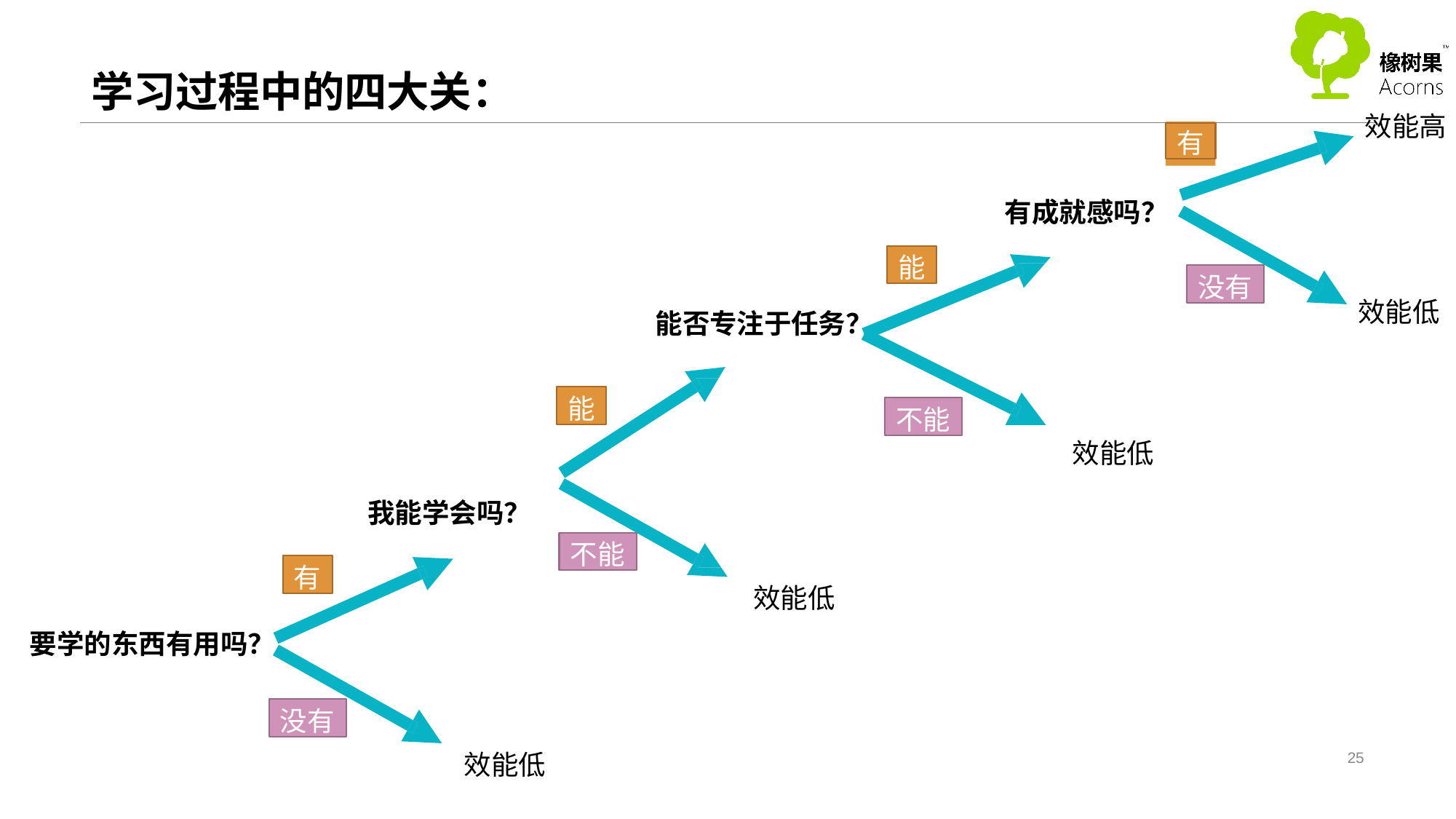

# 学习过程中的四大关：
效能高

有

有成就感吗？

能

没有
效能低
能否专注于任务？

能
不能
效能低

我能学会吗？
不能
有

效能低
要学的东西有用吗？

没有
效能低
25